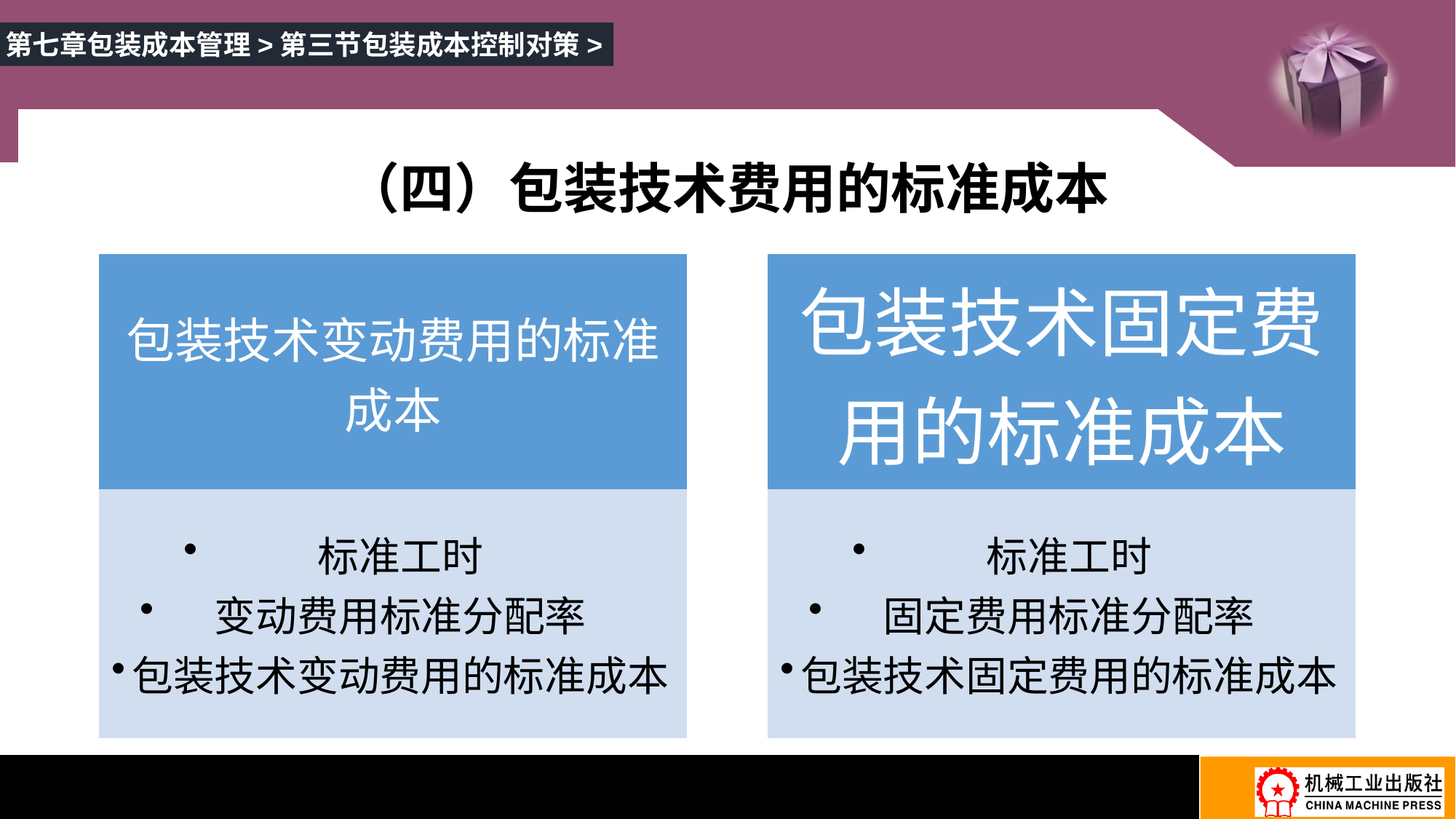

第七章包装成本管理>第三节包装成本控制对策>
# （四）包装技术费用的标准成本
包装技术变动费用的标准成本
标准工时
包装技术固定费用的标准成本
标准工时
固定费用标准分配率
变动费用标准分配率
包装技术固定费用的标准成本
包装技术变动费用的标准成本